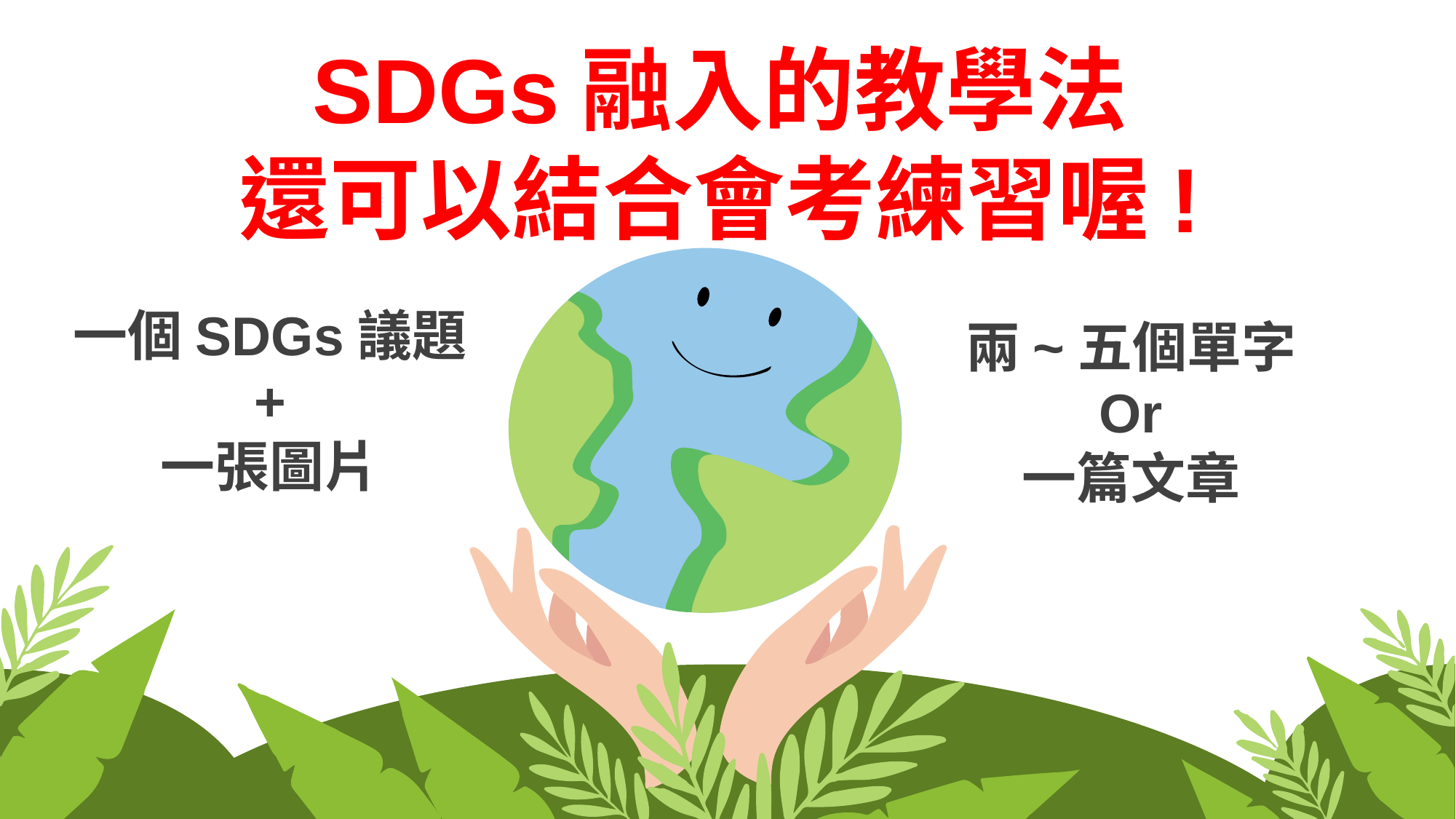

SDGs融入的教學法
還可以結合會考練習喔!

一個SDGs議題
+
一張圖片
兩~五個單字
Or
一篇文章